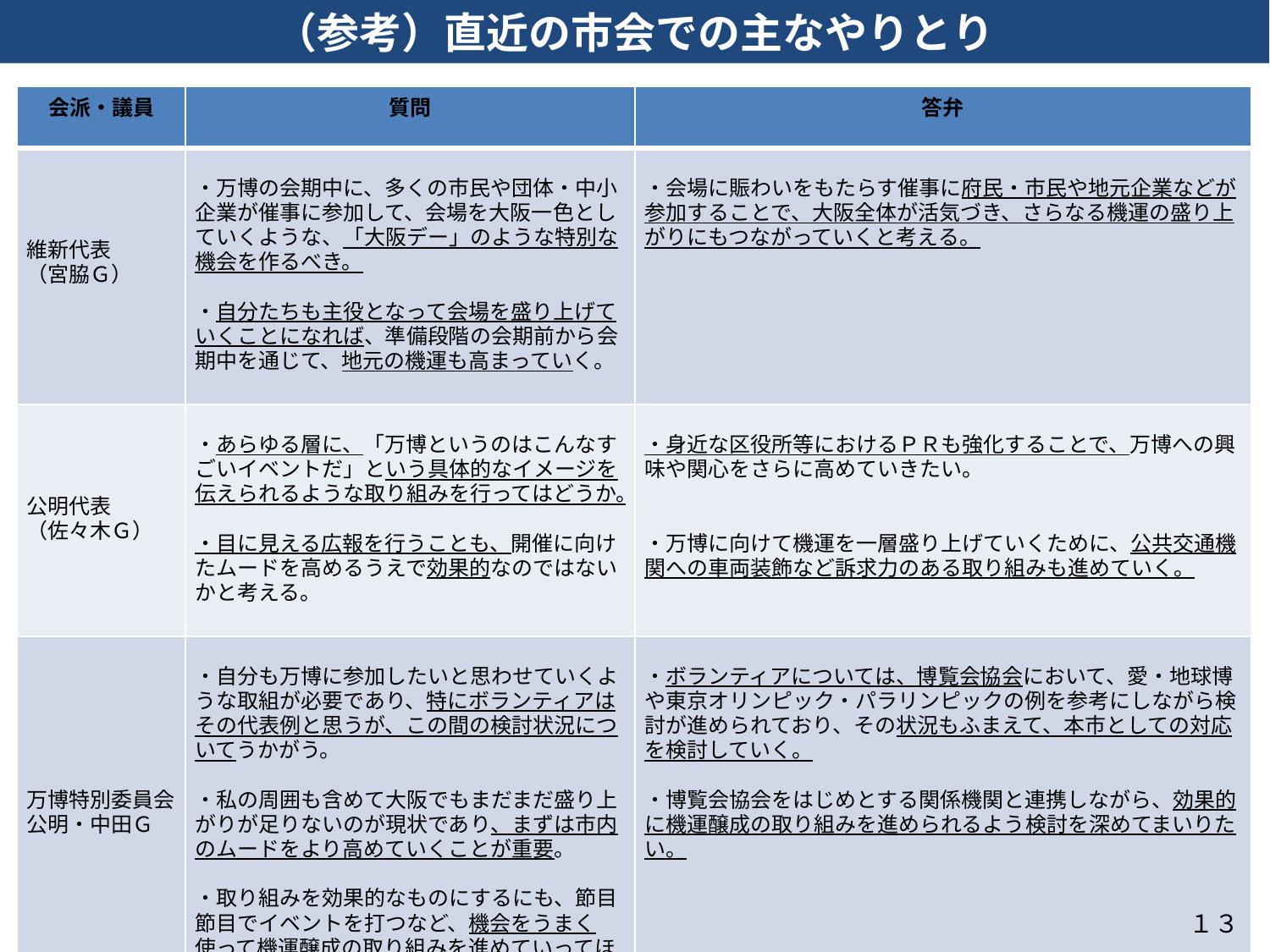

（参考）直近の市会での主なやりとり
| 会派・議員 | 質問 | 答弁 |
| --- | --- | --- |
| 維新代表 （宮脇Ｇ） | ・万博の会期中に、多くの市民や団体・中小企業が催事に参加して、会場を大阪一色としていくような、「大阪デー」のような特別な機会を作るべき。 ・自分たちも主役となって会場を盛り上げていくことになれば、準備段階の会期前から会期中を通じて、地元の機運も高まっていく。 | ・会場に賑わいをもたらす催事に府民・市民や地元企業などが参加することで、大阪全体が活気づき、さらなる機運の盛り上がりにもつながっていくと考える。 |
| 公明代表 （佐々木Ｇ） | ・あらゆる層に、「万博というのはこんなすごいイベントだ」という具体的なイメージを伝えられるような取り組みを行ってはどうか。 ・目に見える広報を行うことも、開催に向けたムードを高めるうえで効果的なのではないかと考える。 | ・身近な区役所等におけるＰＲも強化することで、万博への興味や関心をさらに高めていきたい。 ・万博に向けて機運を一層盛り上げていくために、公共交通機関への車両装飾など訴求力のある取り組みも進めていく。 |
| 万博特別委員会 公明・中田Ｇ | ・自分も万博に参加したいと思わせていくような取組が必要であり、特にボランティアはその代表例と思うが、この間の検討状況についてうかがう。 ・私の周囲も含めて大阪でもまだまだ盛り上がりが足りないのが現状であり、まずは市内のムードをより高めていくことが重要。 ・取り組みを効果的なものにするにも、節目節目でイベントを打つなど、機会をうまく使って機運醸成の取り組みを進めていってほしいと思う。 | ・ボランティアについては、博覧会協会において、愛・地球博や東京オリンピック・パラリンピックの例を参考にしながら検討が進められており、その状況もふまえて、本市としての対応を検討していく。 ・博覧会協会をはじめとする関係機関と連携しながら、効果的に機運醸成の取り組みを進められるよう検討を深めてまいりたい。 |
|  |  |  |
１３